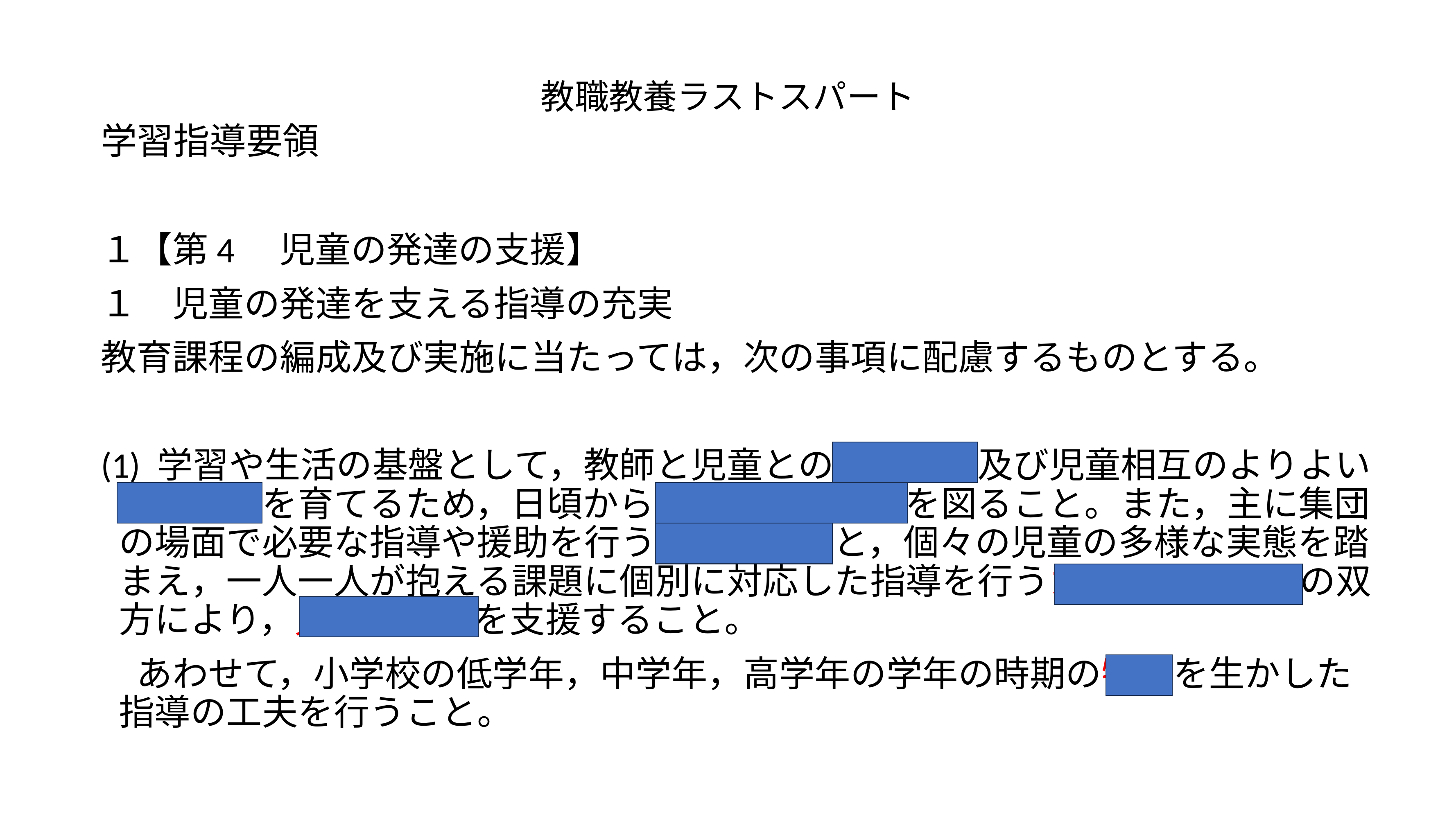

# 教職教養ラストスパート
学習指導要領

１【第4　児童の発達の支援】
１　児童の発達を支える指導の充実
教育課程の編成及び実施に当たっては，次の事項に配慮するものとする。

(1) 学習や生活の基盤として，教師と児童との信頼関係及び児童相互のよりよい人間関係を育てるため，日頃から学級経営の充実を図ること。また，主に集団の場面で必要な指導や援助を行うガイダンスと，個々の児童の多様な実態を踏まえ，一人一人が抱える課題に個別に対応した指導を行うカウンセリングの双方により，児童の発達を支援すること。
　あわせて，小学校の低学年，中学年，高学年の学年の時期の特長を生かした指導の工夫を行うこと。